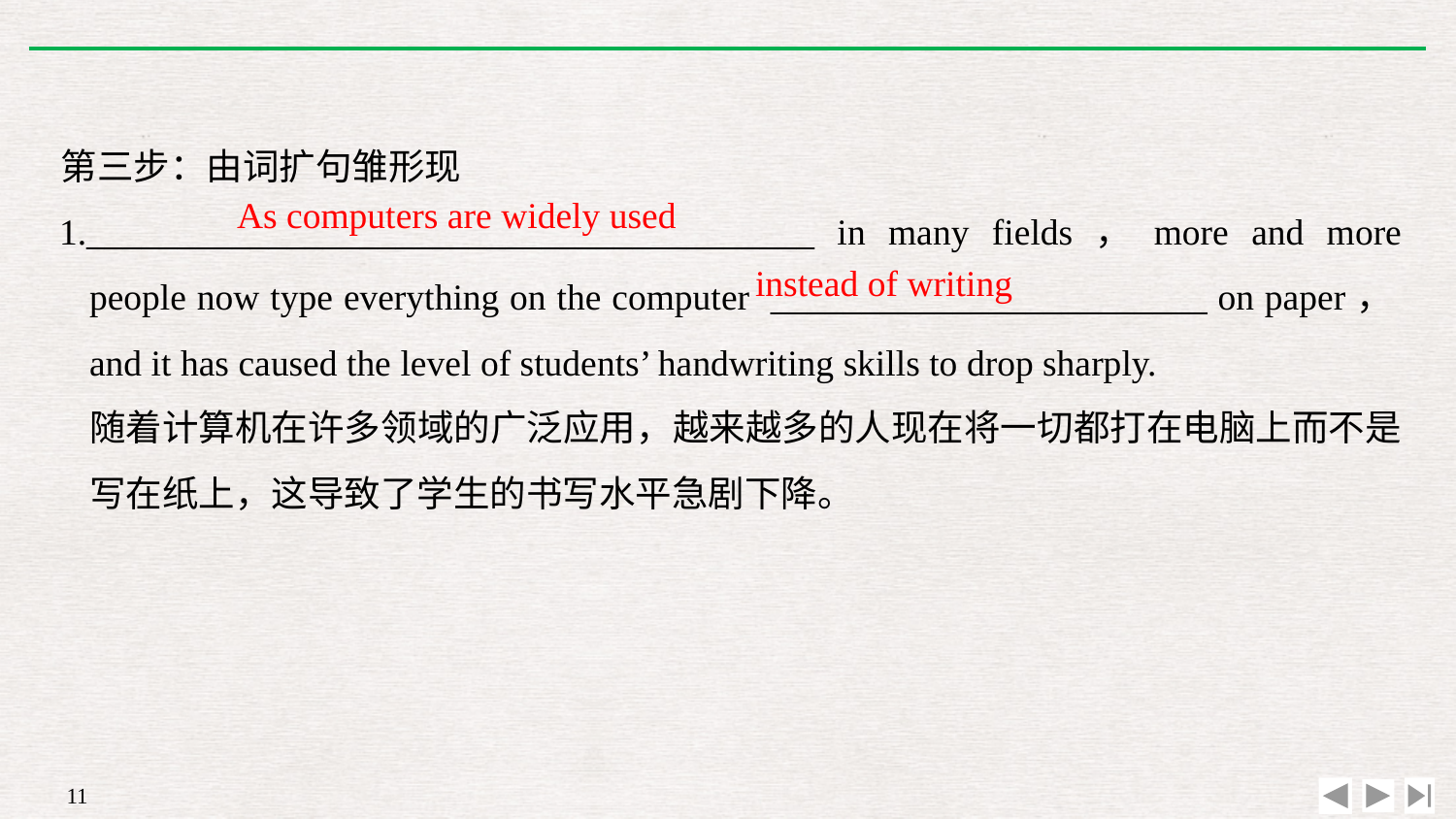

第三步：由词扩句雏形现
1.________________________________________ in many fields，more and more people now type everything on the computer  ________________________ on paper，and it has caused the level of students’ handwriting skills to drop sharply.
	随着计算机在许多领域的广泛应用，越来越多的人现在将一切都打在电脑上而不是写在纸上，这导致了学生的书写水平急剧下降。
As computers are widely used
instead of writing